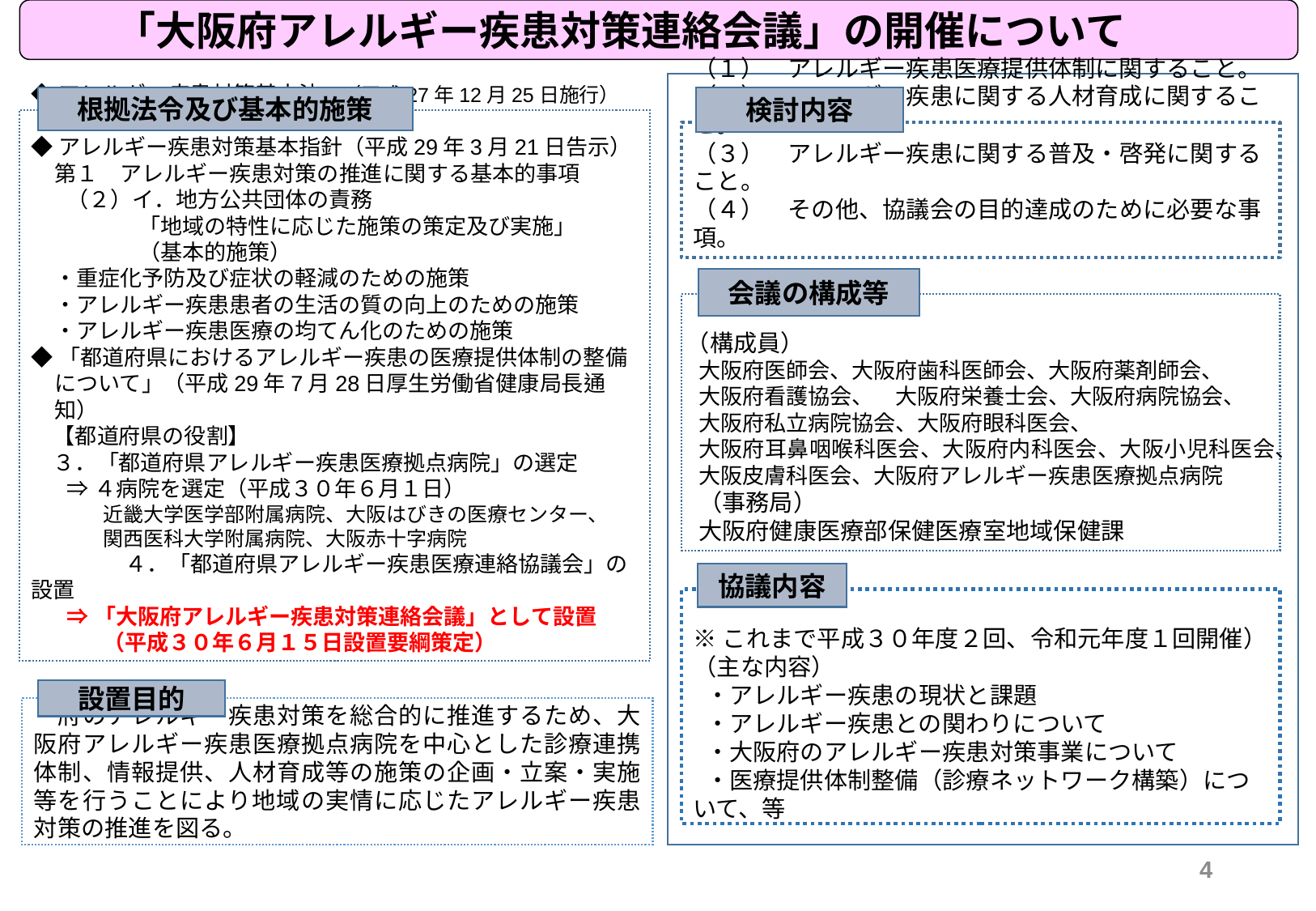

「大阪府アレルギー疾患対策連絡会議」の開催について

根拠法令及び基本的施策
検討内容
◆アレルギー疾患対策基本法　（平成27年12月25日施行）第５条「地方公共団体の責務」
◆アレルギー疾患対策基本指針（平成29年3月21日告示）
第１　アレルギー疾患対策の推進に関する基本的事項
（２）イ．地方公共団体の責務
「地域の特性に応じた施策の策定及び実施」
（基本的施策）
・重症化予防及び症状の軽減のための施策
・アレルギー疾患患者の生活の質の向上のための施策
・アレルギー疾患医療の均てん化のための施策
◆「都道府県におけるアレルギー疾患の医療提供体制の整備について」（平成29年7月28日厚生労働省健康局長通知）
　【都道府県の役割】
　３．「都道府県アレルギー疾患医療拠点病院」の選定
⇒４病院を選定（平成３０年６月１日）
近畿大学医学部附属病院、大阪はびきの医療センター、
関西医科大学附属病院、大阪赤十字病院
　４．「都道府県アレルギー疾患医療連絡協議会」の設置
⇒「大阪府アレルギー疾患対策連絡会議」として設置
（平成３０年６月１５日設置要綱策定）
（１）　アレルギー疾患医療提供体制に関すること。
（２）　アレルギー疾患に関する人材育成に関すること。
（３）　アレルギー疾患に関する普及・啓発に関すること。
（４）　その他、協議会の目的達成のために必要な事項。
会議の構成等
（構成員）
大阪府医師会、大阪府歯科医師会、大阪府薬剤師会、
大阪府看護協会、　大阪府栄養士会、大阪府病院協会、
大阪府私立病院協会、大阪府眼科医会、
大阪府耳鼻咽喉科医会、大阪府内科医会、大阪小児科医会、
大阪皮膚科医会、大阪府アレルギー疾患医療拠点病院
（事務局）
大阪府健康医療部保健医療室地域保健課

協議内容

※これまで平成３０年度２回、令和元年度１回開催）
（主な内容）
・アレルギー疾患の現状と課題
・アレルギー疾患との関わりについて
・大阪府のアレルギー疾患対策事業について
・医療提供体制整備（診療ネットワーク構築）について、等
設置目的

　府のアレルギー疾患対策を総合的に推進するため、大阪府アレルギー疾患医療拠点病院を中心とした診療連携体制、情報提供、人材育成等の施策の企画・立案・実施等を行うことにより地域の実情に応じたアレルギー疾患対策の推進を図る。

4